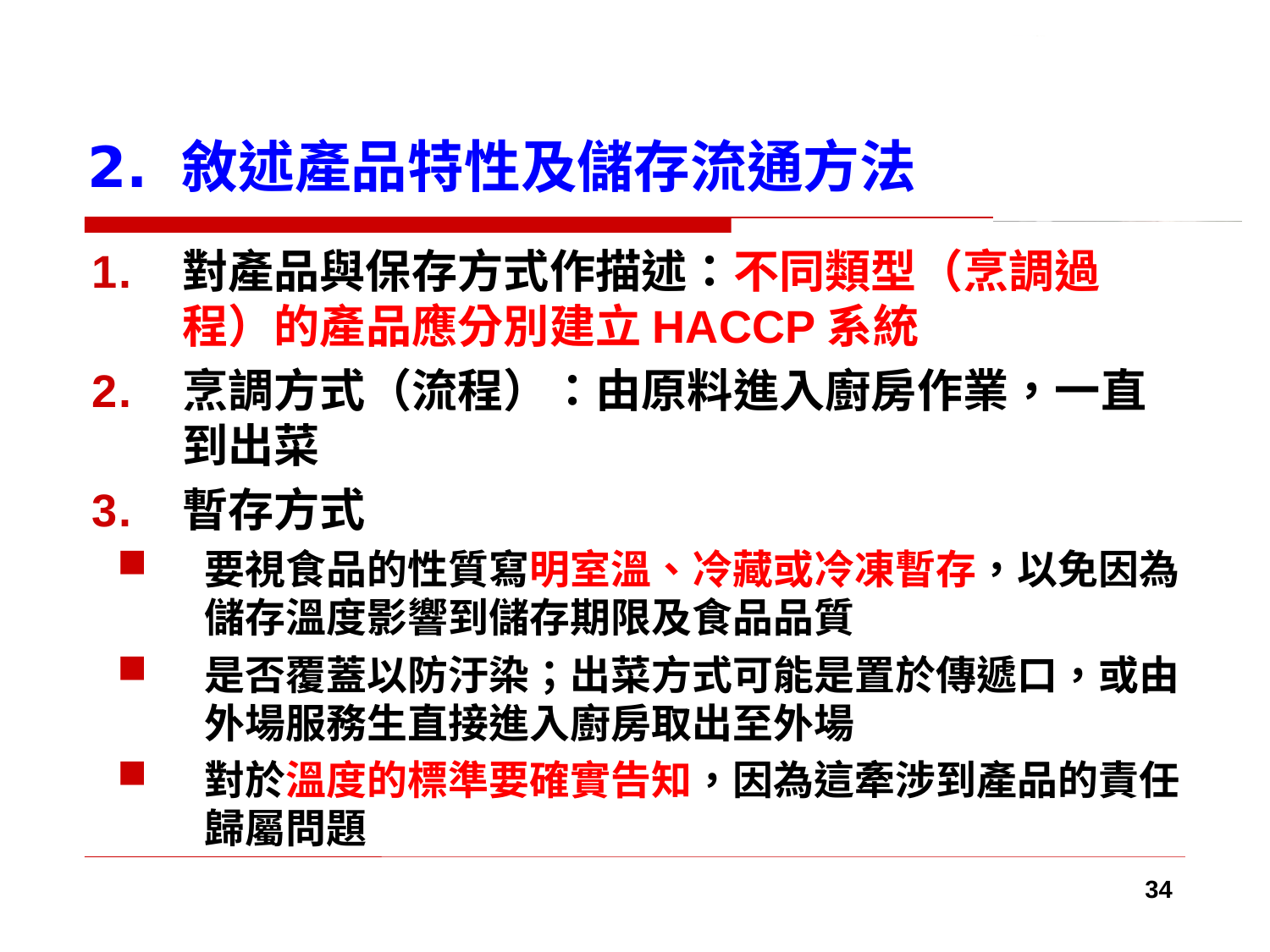

# 2. 敘述產品特性及儲存流通方法
對產品與保存方式作描述：不同類型（烹調過程）的產品應分別建立HACCP系統
烹調方式（流程）：由原料進入廚房作業，一直到出菜
暫存方式
要視食品的性質寫明室溫、冷藏或冷凍暫存，以免因為儲存溫度影響到儲存期限及食品品質
是否覆蓋以防汙染；出菜方式可能是置於傳遞口，或由外場服務生直接進入廚房取出至外場
對於溫度的標準要確實告知，因為這牽涉到產品的責任歸屬問題
34